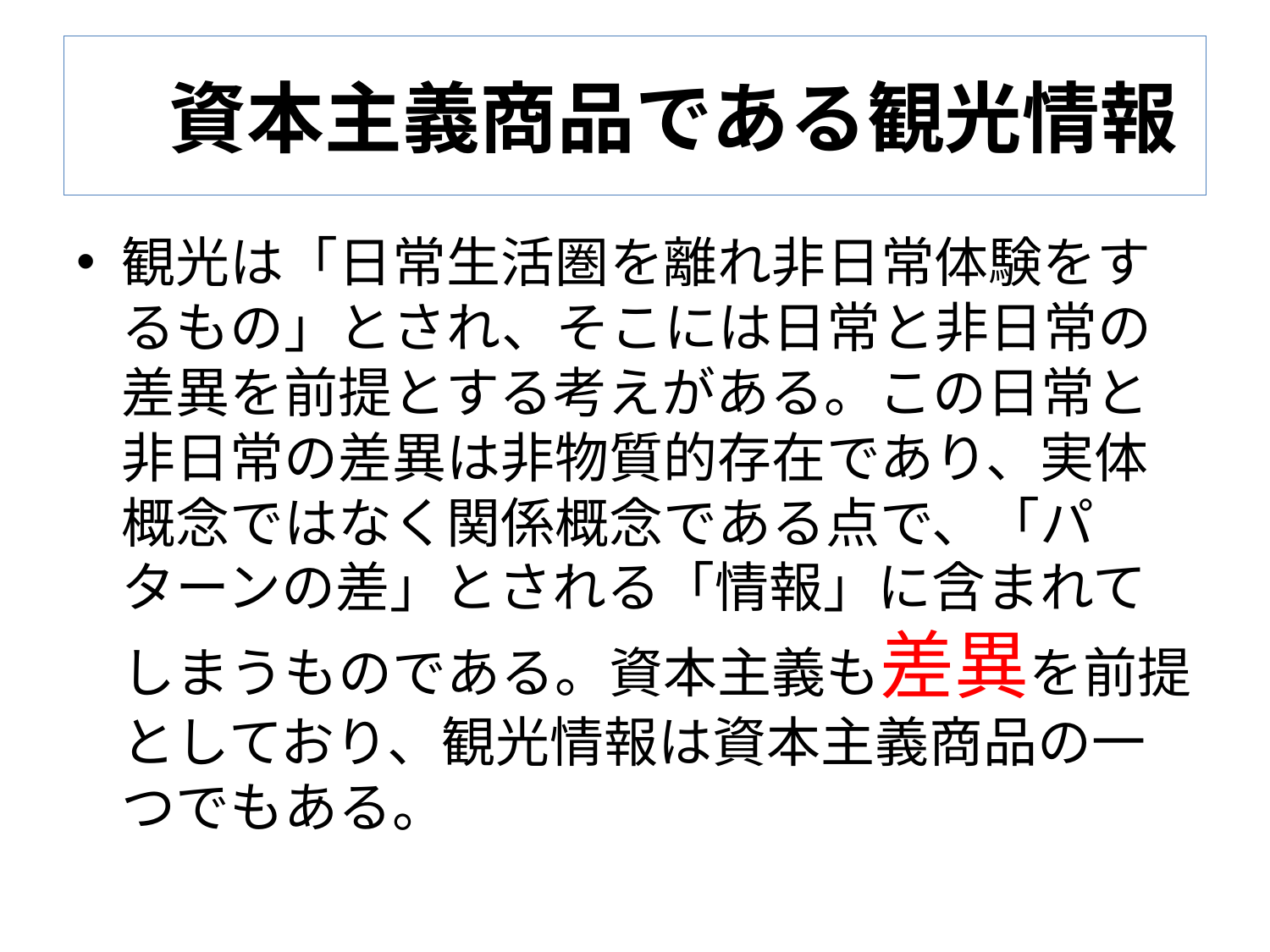

# 資本主義商品である観光情報
観光は「日常生活圏を離れ非日常体験をするもの」とされ、そこには日常と非日常の差異を前提とする考えがある。この日常と非日常の差異は非物質的存在であり、実体概念ではなく関係概念である点で、「パターンの差」とされる「情報」に含まれてしまうものである。資本主義も差異を前提としており、観光情報は資本主義商品の一つでもある。